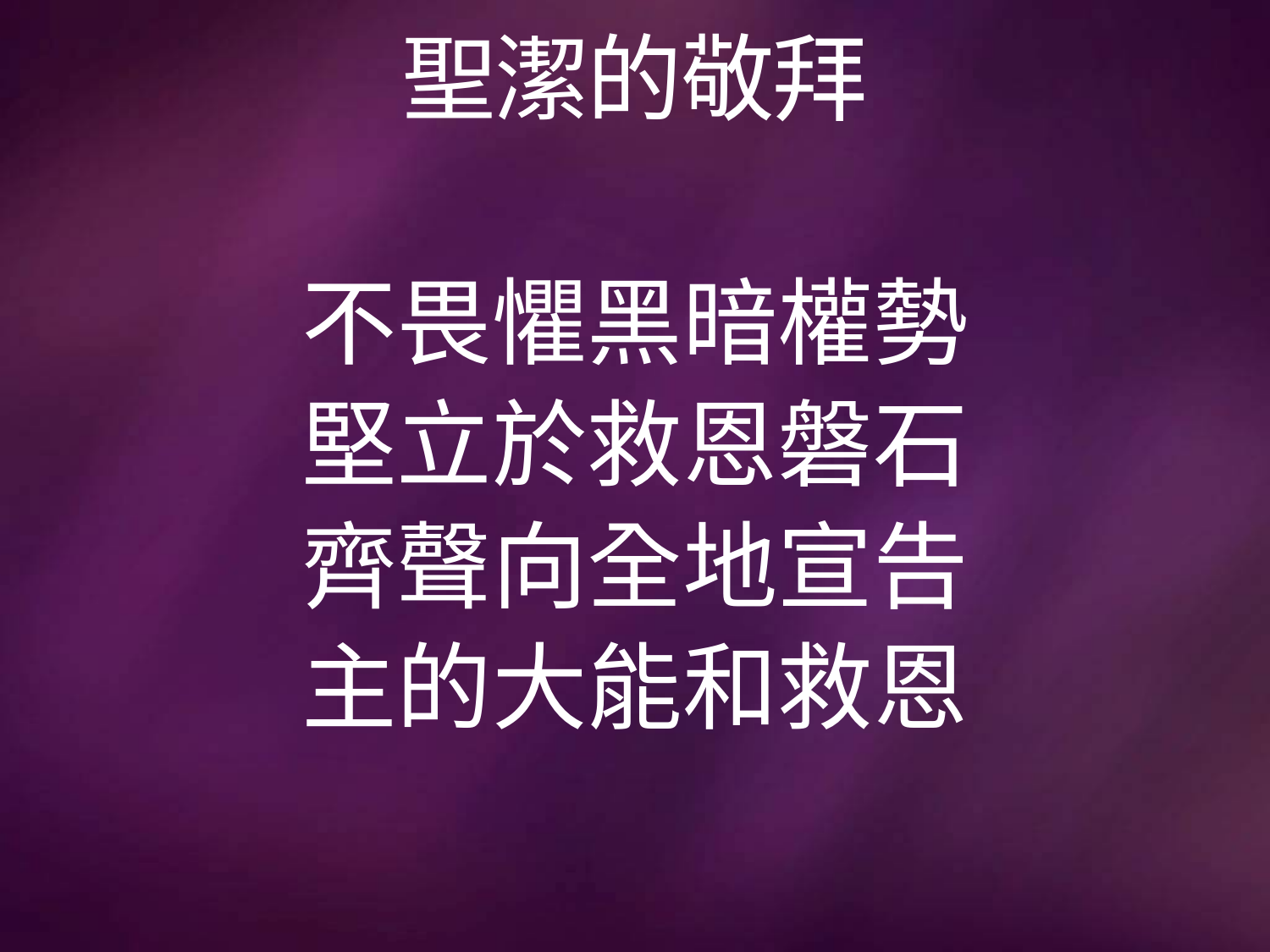

# 聖潔的敬拜
不畏懼黑暗權勢
堅立於救恩磐石
齊聲向全地宣告
主的大能和救恩